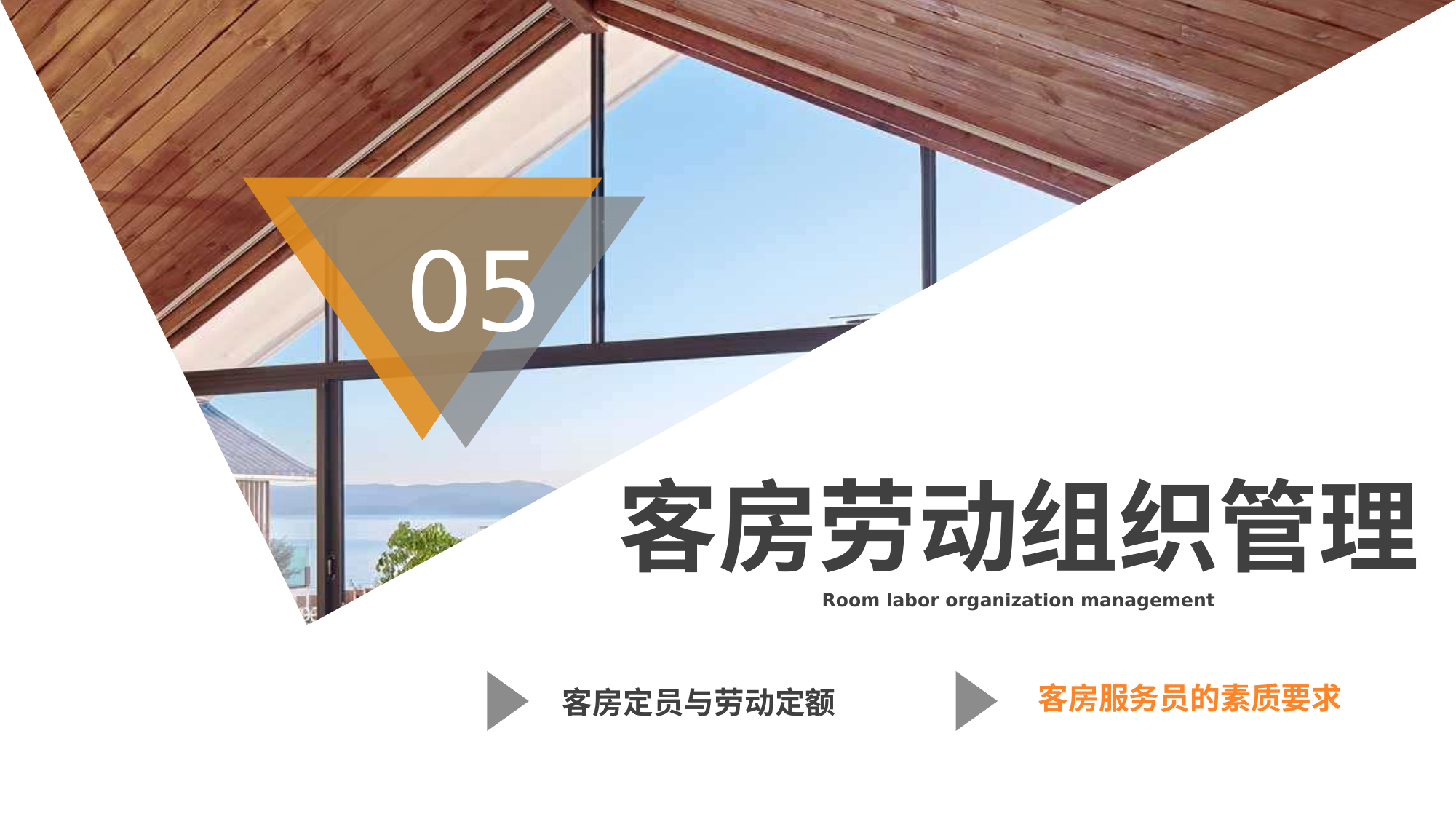

05
客房劳动组织管理
Room labor organization management
客房服务员的素质要求
客房定员与劳动定额